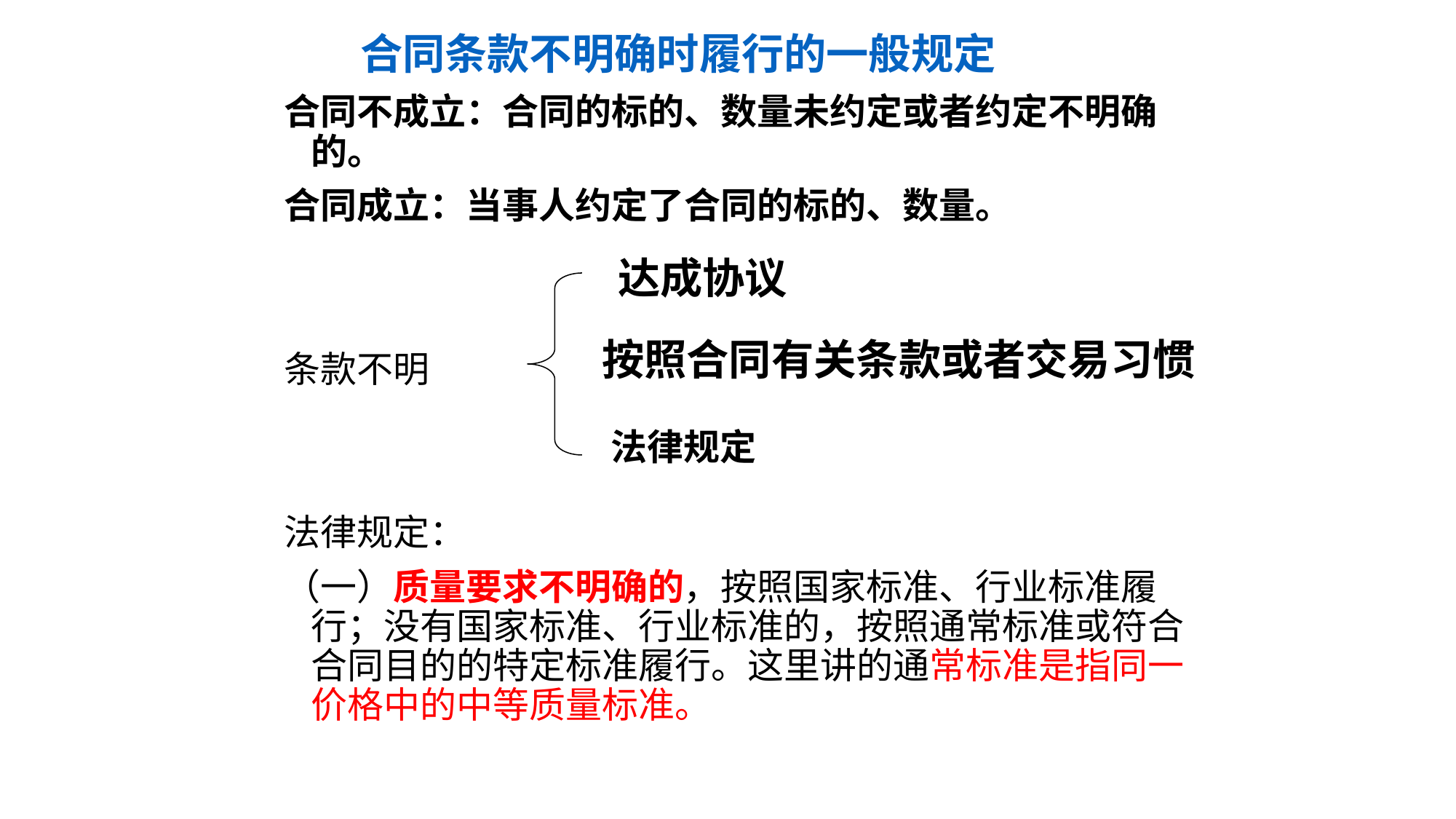

合同条款不明确时履行的一般规定
合同不成立：合同的标的、数量未约定或者约定不明确的。
合同成立：当事人约定了合同的标的、数量。

条款不明

法律规定：
（一）质量要求不明确的，按照国家标准、行业标准履行；没有国家标准、行业标准的，按照通常标准或符合合同目的的特定标准履行。这里讲的通常标准是指同一价格中的中等质量标准。

达成协议

按照合同有关条款或者交易习惯
法律规定